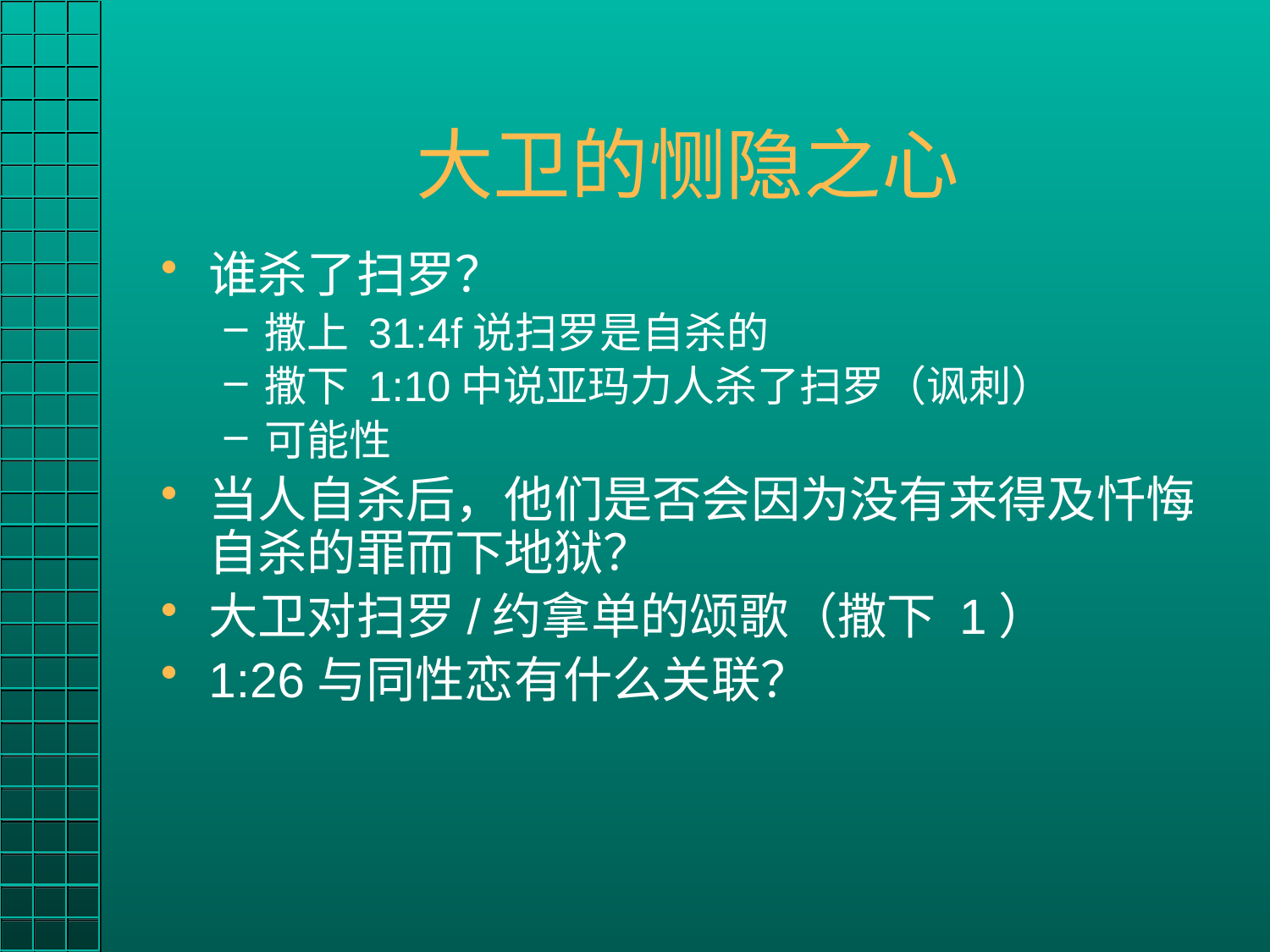

# 大卫的恻隐之心
谁杀了扫罗？
撒上 31:4f说扫罗是自杀的
撒下 1:10中说亚玛力人杀了扫罗（讽刺）
可能性
当人自杀后，他们是否会因为没有来得及忏悔自杀的罪而下地狱？
大卫对扫罗/约拿单的颂歌（撒下 1）
1:26与同性恋有什么关联？